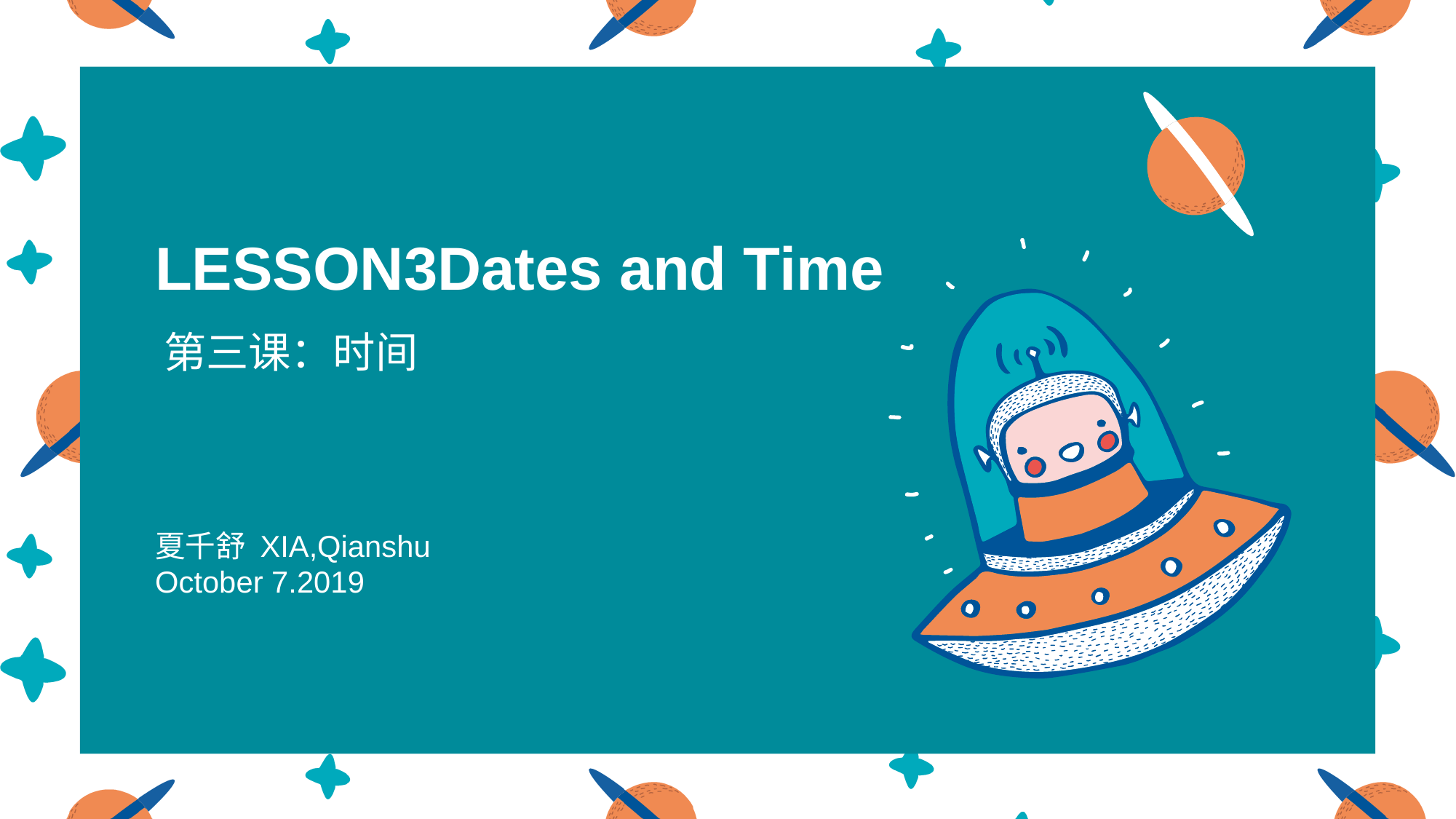

# LESSON3Dates and Time
第三课：时间
夏千舒 XIA,Qianshu
October 7.2019